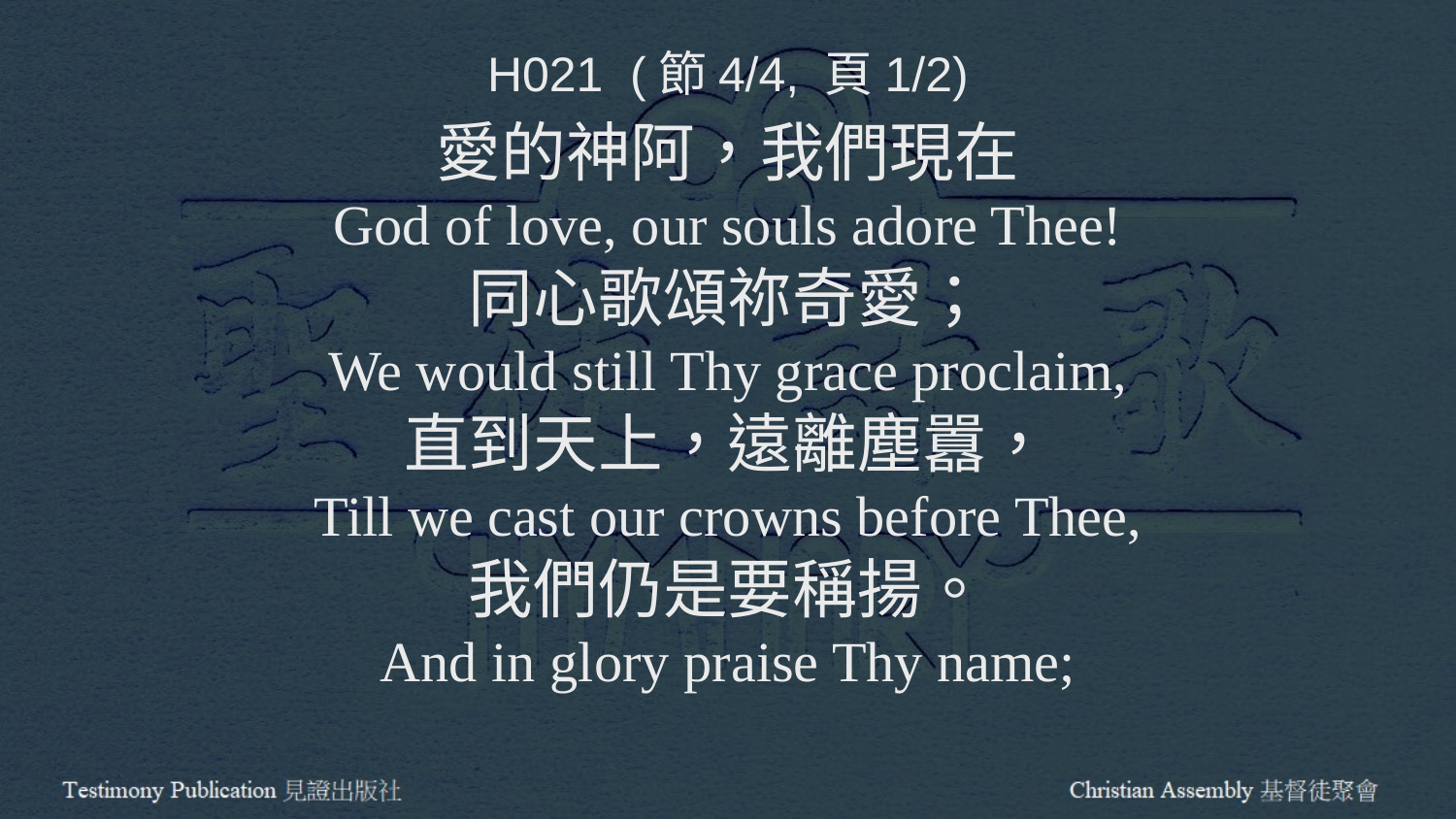

H021  (節4/4, 頁1/2)
愛的神阿，我們現在
God of love, our souls adore Thee!
同心歌頌祢奇愛；
We would still Thy grace proclaim,
直到天上，遠離塵囂，
Till we cast our crowns before Thee,
我們仍是要稱揚。
And in glory praise Thy name;